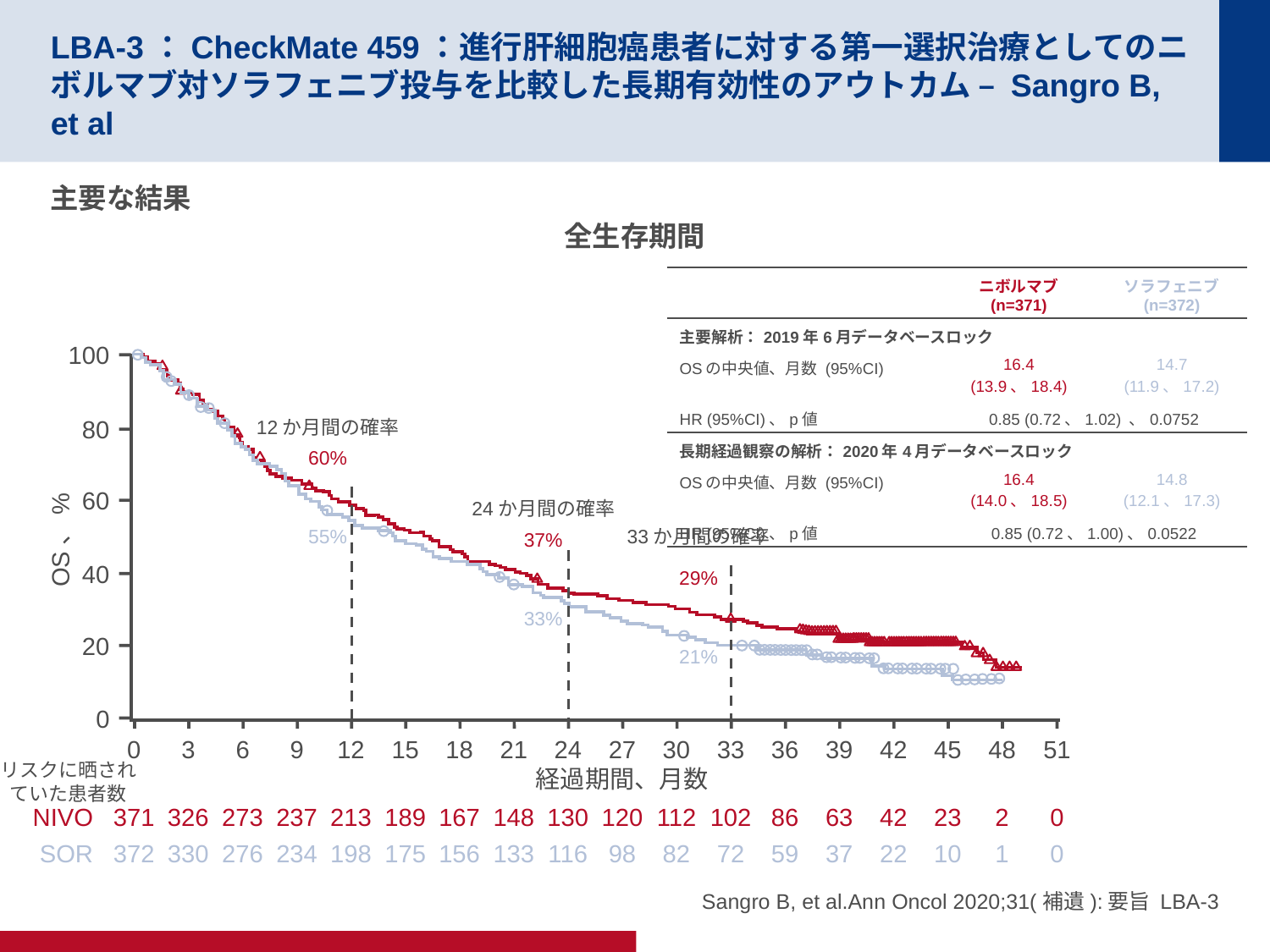

# LBA-3：CheckMate 459：進行肝細胞癌患者に対する第一選択治療としてのニボルマブ対ソラフェニブ投与を比較した長期有効性のアウトカム – Sangro B, et al
主要な結果
全生存期間
|  | ニボルマブ (n=371) | ソラフェニブ (n=372) |
| --- | --- | --- |
| 主要解析：2019年6月データベースロック |  |  |
| OSの中央値、月数 (95%CI) | 16.4 (13.9、18.4) | 14.7 (11.9、17.2) |
| HR (95%CI)、p値 | 0.85 (0.72、1.02) 、0.0752 |  |
| 長期経過観察の解析：2020年4月データベースロック |  |  |
| OSの中央値、月数 (95%CI) | 16.4 (14.0、18.5) | 14.8 (12.1、17.3) |
| HR (95%CI)、p値 | 0.85 (0.72、1.00)、0.0522 |  |
100

80

60

OS、%
40

20

0

12か月間の確率
60%
24か月間の確率
33か月間の確率
55%
37%
29%
33%
21%

0
3
6
9
12
15
18
21
24
27
30
33
36
39
42
45
48
51
リスクに晒されていた患者数
経過期間、月数
NIVO
371
326
273
237
213
189
167
148
130
120
112
102
86
63
42
23
2
0
SOR
372
330
276
234
198
175
156
133
116
98
82
72
59
37
22
10
1
0
Sangro B, et al.Ann Oncol 2020;31(補遺):要旨 LBA-3